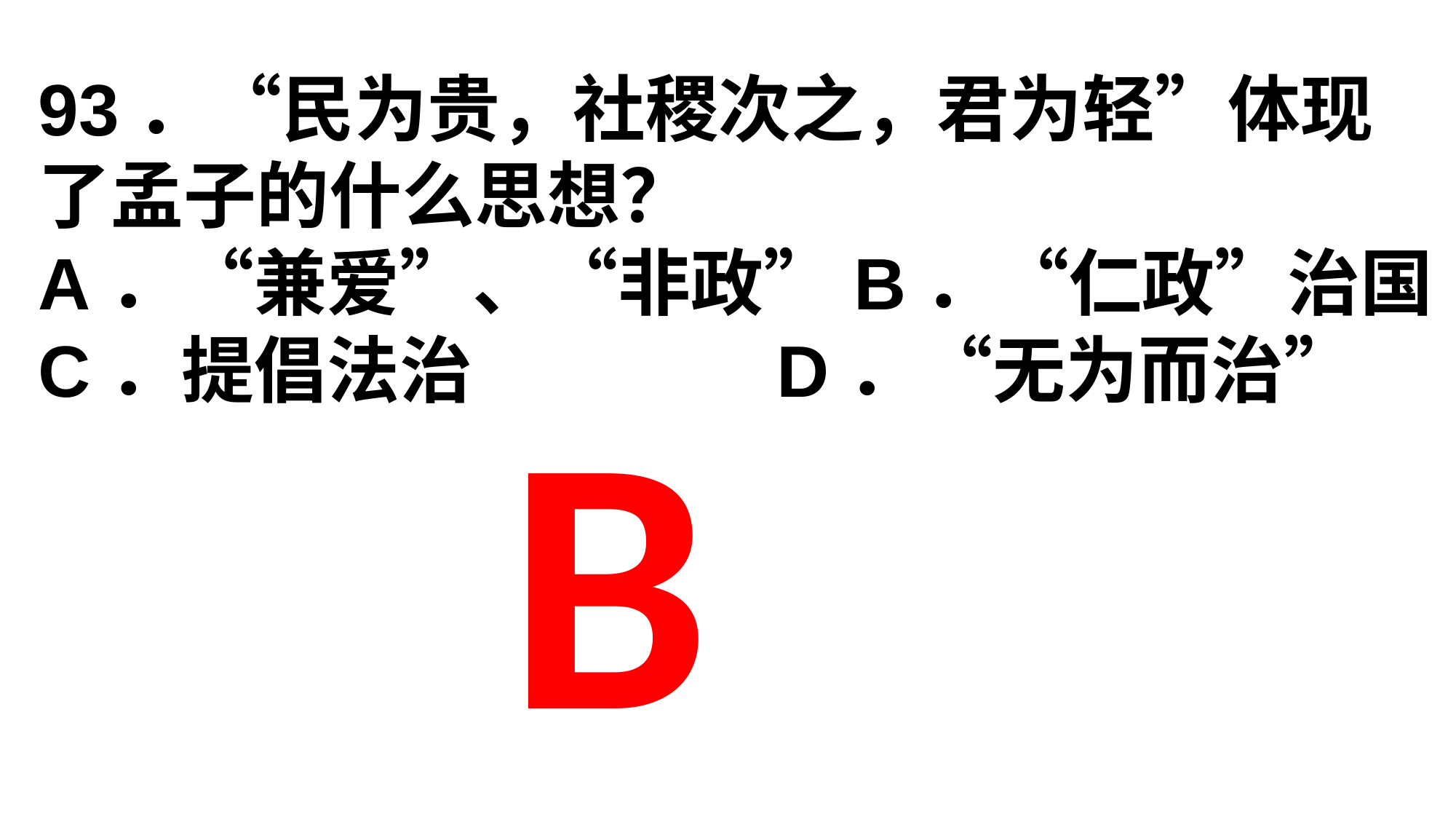

93．“民为贵，社稷次之，君为轻”体现了孟子的什么思想？
A．“兼爱”、“非政”B．“仁政”治国
C．提倡法治 		    D．“无为而治”
B